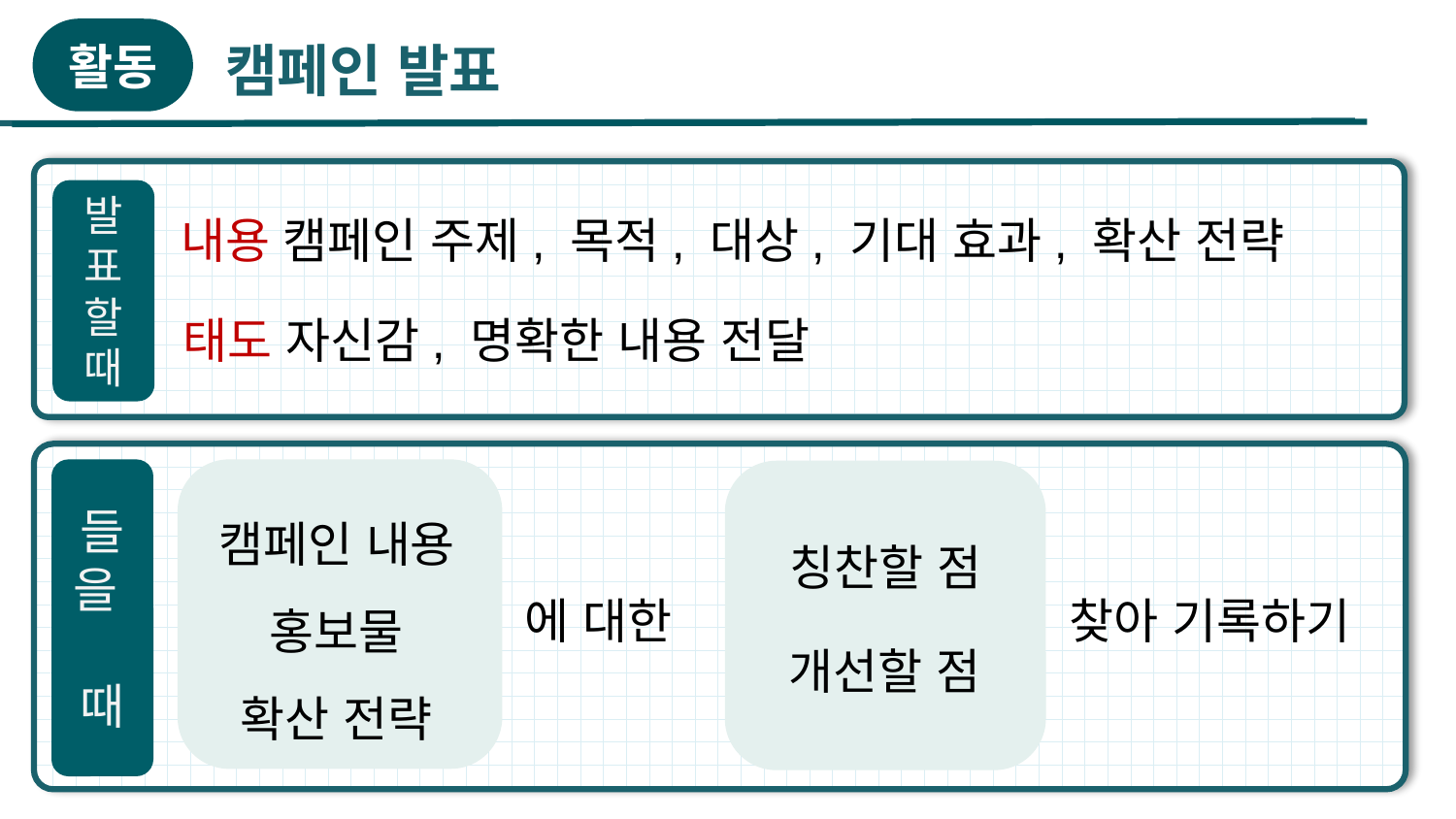

활동
캠페인 발표

발표할 때
내용 캠페인 주제, 목적, 대상, 기대 효과, 확산 전략
태도 자신감, 명확한 내용 전달

들을
때

캠페인 내용
홍보물
확산 전략
칭찬할 점
찾아 기록하기
에 대한
개선할 점